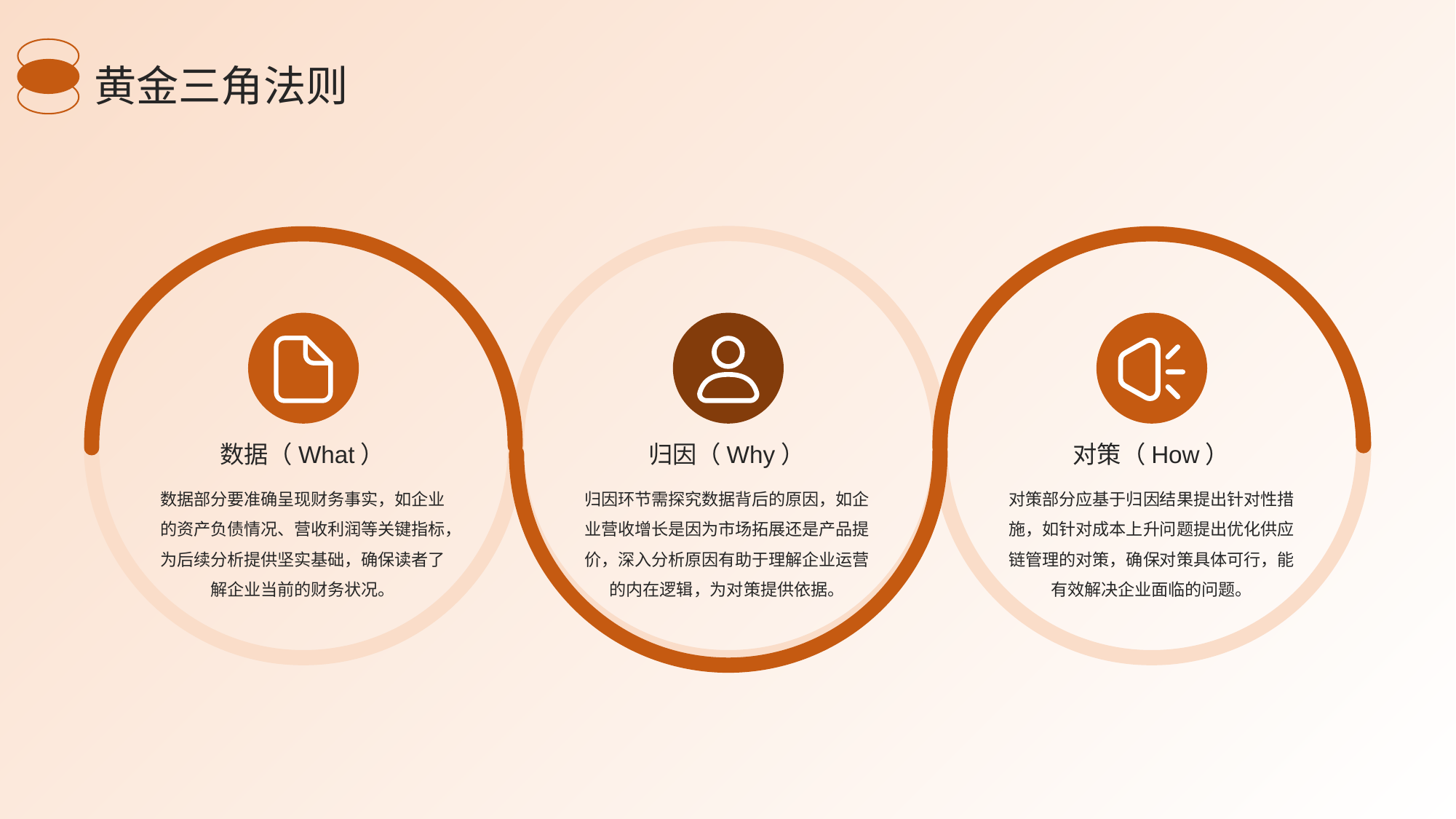

黄金三角法则

数据（What）
归因（Why）
对策（How）
数据部分要准确呈现财务事实，如企业的资产负债情况、营收利润等关键指标，为后续分析提供坚实基础，确保读者了解企业当前的财务状况。
归因环节需探究数据背后的原因，如企业营收增长是因为市场拓展还是产品提价，深入分析原因有助于理解企业运营的内在逻辑，为对策提供依据。
对策部分应基于归因结果提出针对性措施，如针对成本上升问题提出优化供应链管理的对策，确保对策具体可行，能有效解决企业面临的问题。